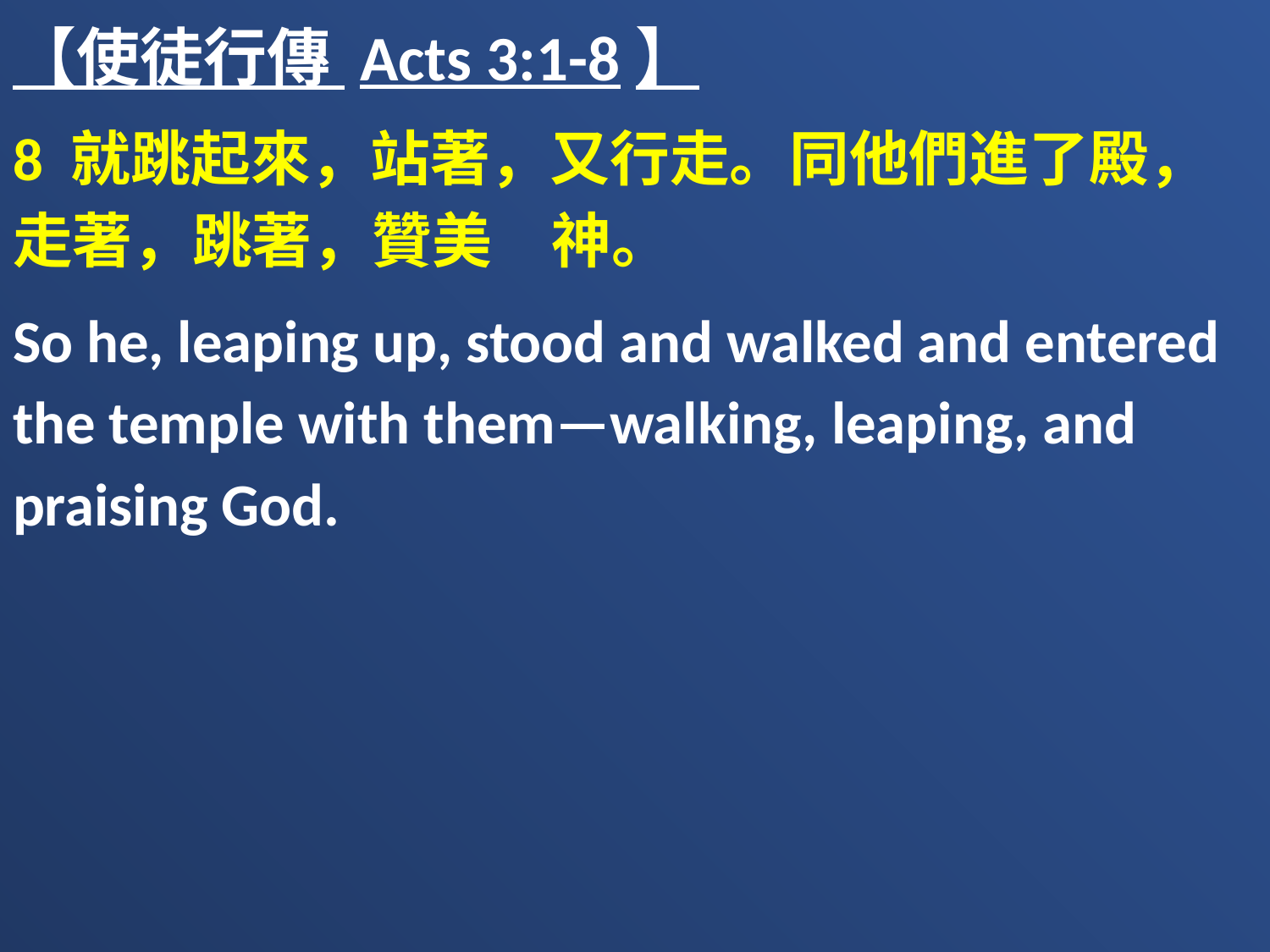

【使徒行傳 Acts 3:1-8】
8 就跳起來，站著，又行走。同他們進了殿，走著，跳著，贊美　神。
So he, leaping up, stood and walked and entered the temple with them—walking, leaping, and praising God.